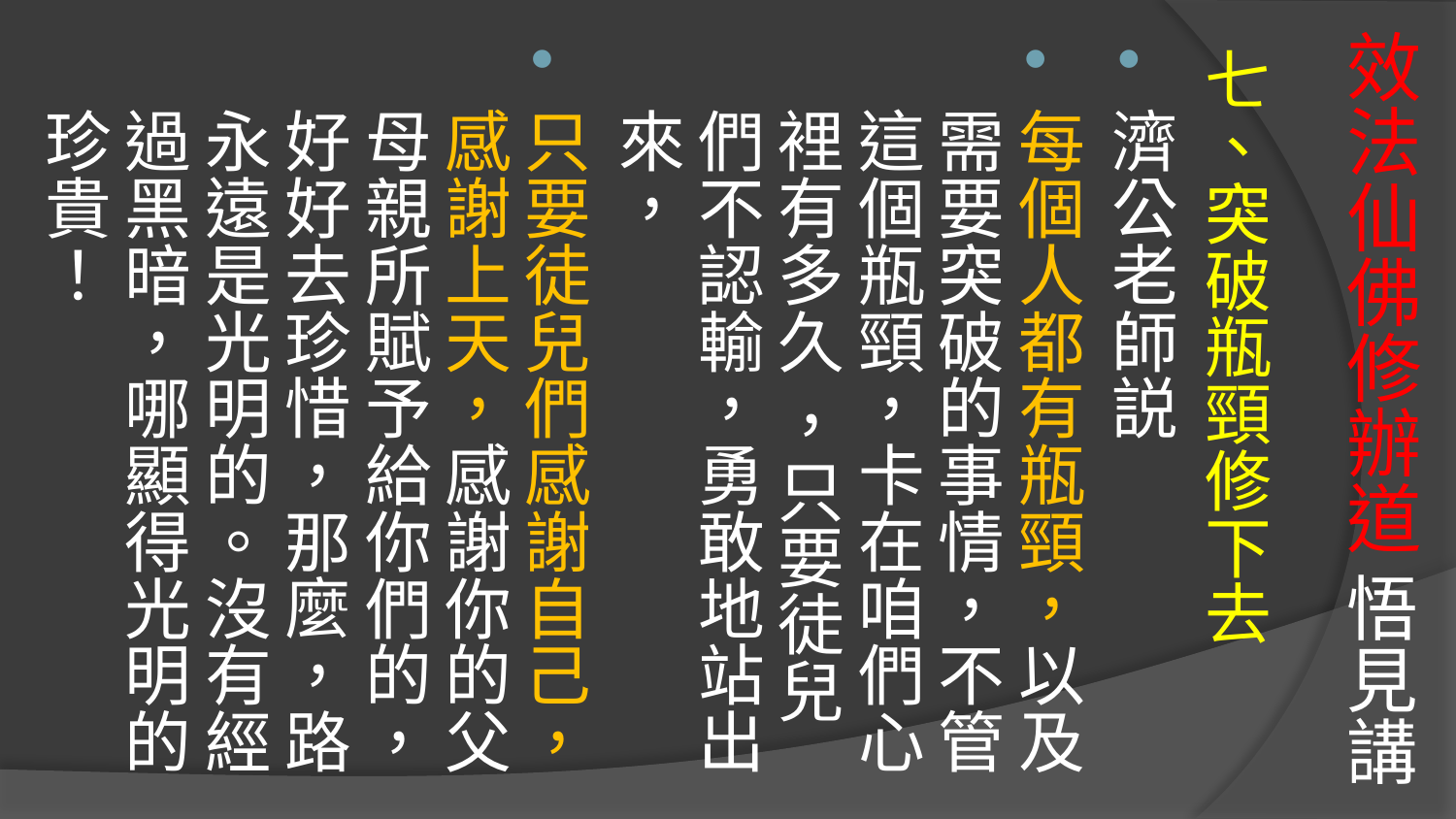

# 效法仙佛修辦道 悟見講
七、突破瓶頸修下去
濟公老師説
每個人都有瓶頸，以及需要突破的事情，不管這個瓶頸，卡在咱們心裡有多久 ，只要徒兒們不認輸，勇敢地站出來，
只要徒兒們感謝自己，感謝上天，感謝你的父母親所賦予給你們的，好好去珍惜，那麼，路永遠是光明的。沒有經過黑暗，哪顯得光明的珍貴！